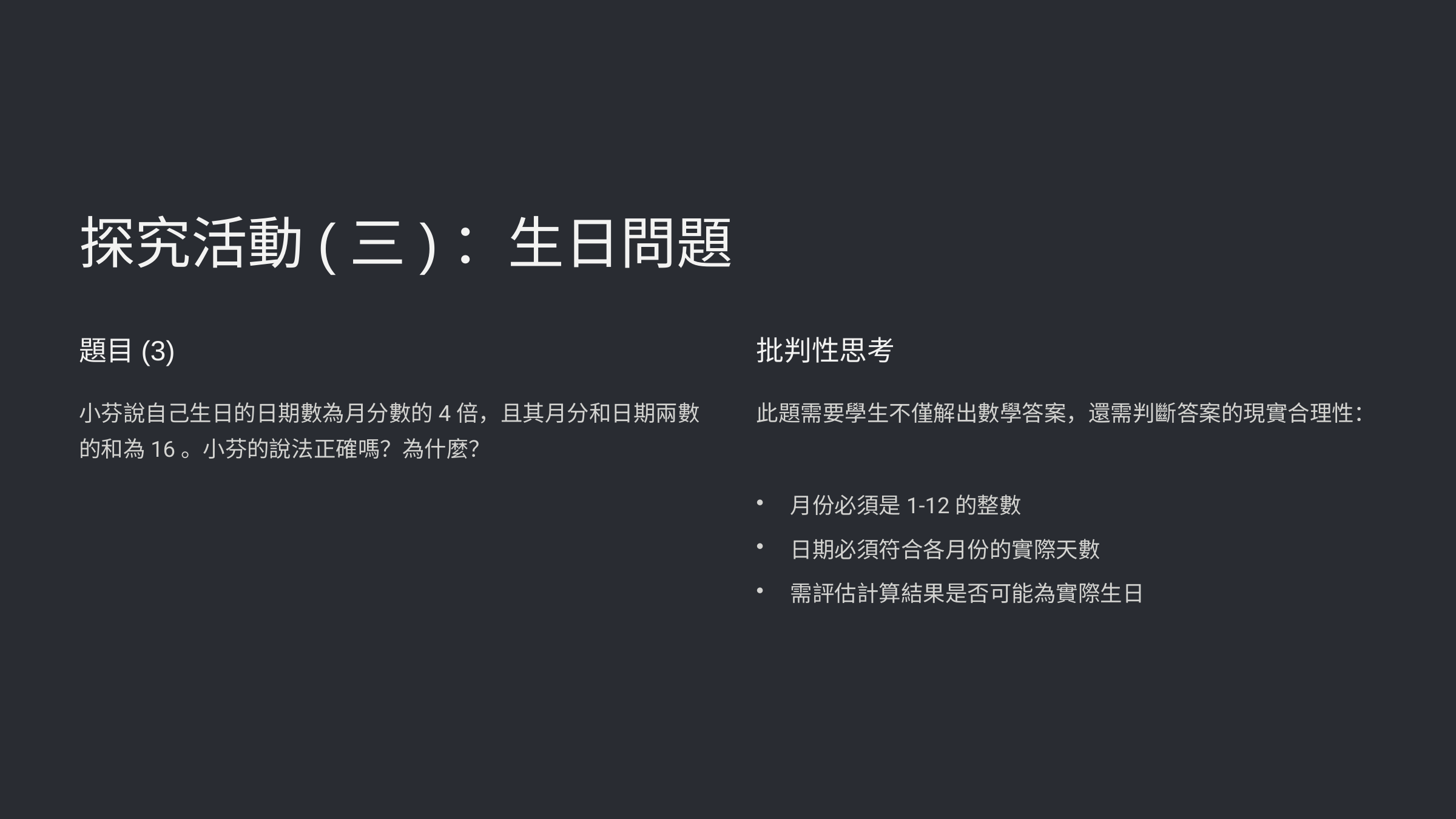

探究活動(三)：生日問題
題目(3)
批判性思考
小芬說自己生日的日期數為月分數的4倍，且其月分和日期兩數的和為16。小芬的說法正確嗎？為什麼？
此題需要學生不僅解出數學答案，還需判斷答案的現實合理性：
月份必須是1-12的整數
日期必須符合各月份的實際天數
需評估計算結果是否可能為實際生日